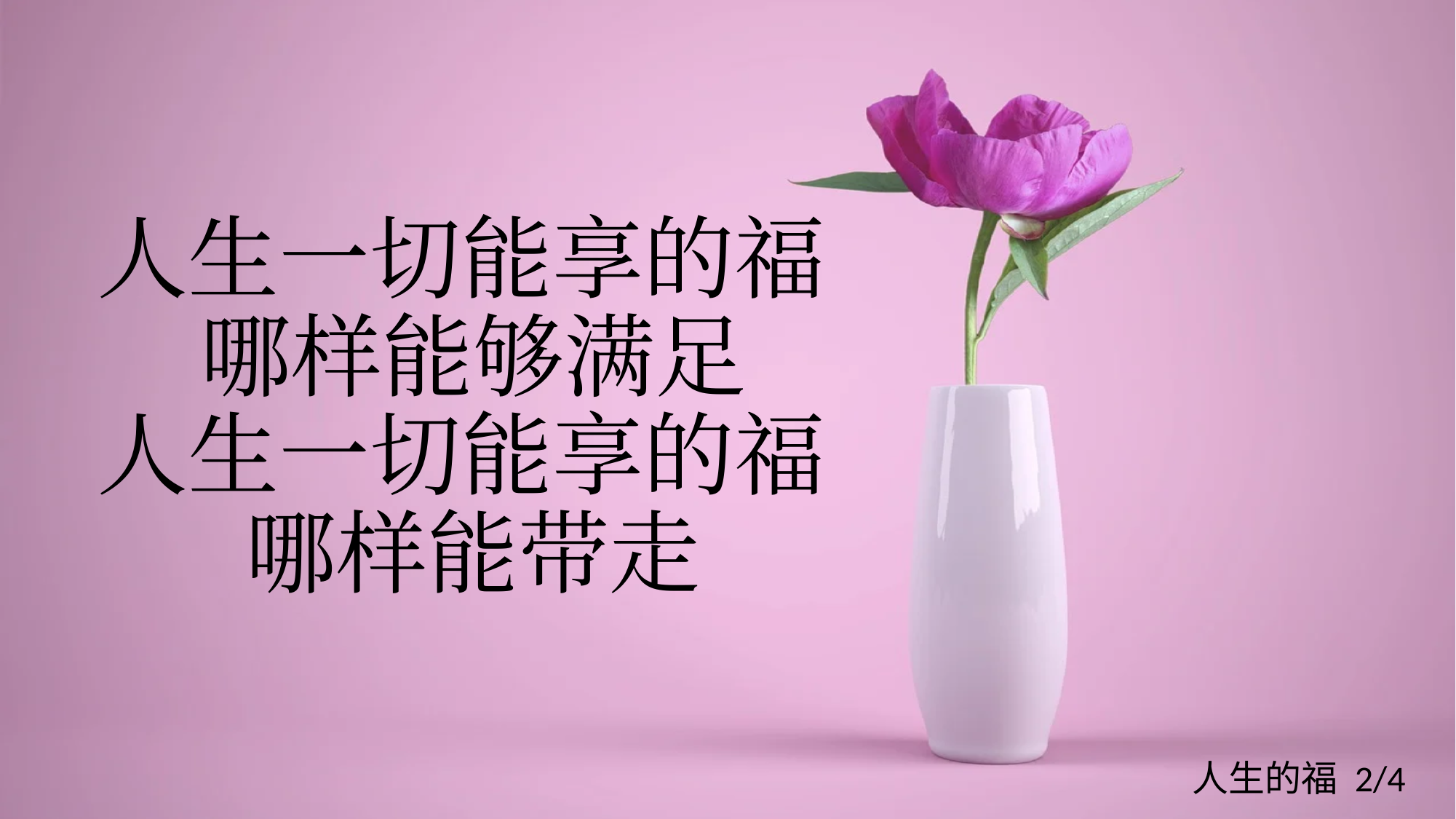

# 人生一切能享的福 哪样能够满足 人生一切能享的福 哪样能带走
人生的福 2/4